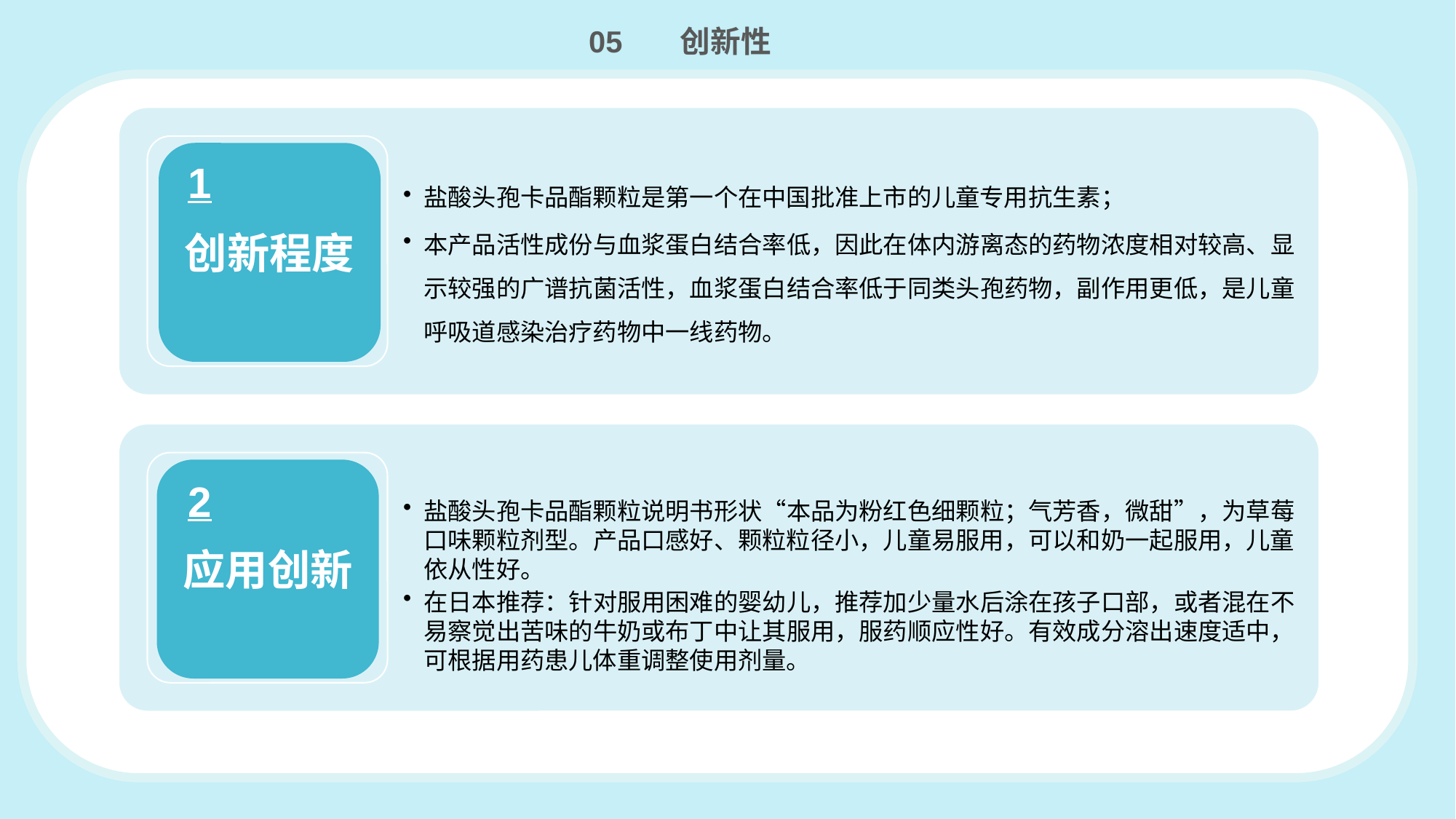

05      创新性

盐酸头孢卡品酯颗粒是第一个在中国批准上市的儿童专用抗生素；
本产品活性成份与血浆蛋白结合率低，因此在体内游离态的药物浓度相对较高、显示较强的广谱抗菌活性，血浆蛋白结合率低于同类头孢药物，副作用更低，是儿童呼吸道感染治疗药物中一线药物。

盐酸头孢卡品酯颗粒说明书形状“本品为粉红色细颗粒；气芳香，微甜”，为草莓口味颗粒剂型。产品口感好、颗粒粒径小，儿童易服用，可以和奶一起服用，儿童依从性好。
在日本推荐：针对服用困难的婴幼儿，推荐加少量水后涂在孩子口部，或者混在不易察觉出苦味的牛奶或布丁中让其服用，服药顺应性好。有效成分溶出速度适中，可根据用药患儿体重调整使用剂量。
创新程度
1
应用创新
2
蛋白结合率低，广泛的抗菌谱